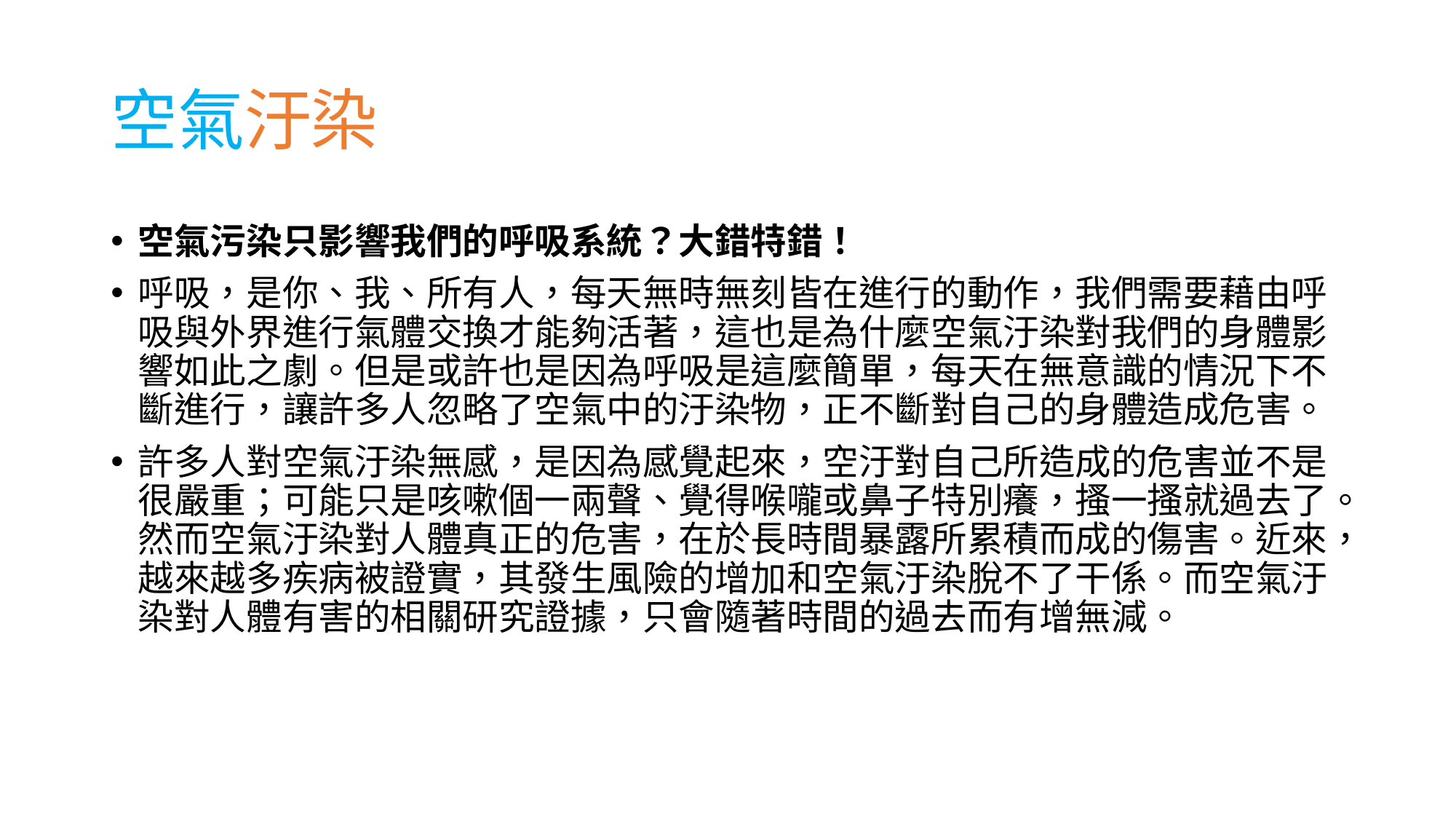

# 空氣汙染
空氣污染只影響我們的呼吸系統？大錯特錯！
呼吸，是你、我、所有人，每天無時無刻皆在進行的動作，我們需要藉由呼吸與外界進行氣體交換才能夠活著，這也是為什麼空氣汙染對我們的身體影響如此之劇。但是或許也是因為呼吸是這麼簡單，每天在無意識的情況下不斷進行，讓許多人忽略了空氣中的汙染物，正不斷對自己的身體造成危害。
許多人對空氣汙染無感，是因為感覺起來，空汙對自己所造成的危害並不是很嚴重；可能只是咳嗽個一兩聲、覺得喉嚨或鼻子特別癢，搔一搔就過去了。然而空氣汙染對人體真正的危害，在於長時間暴露所累積而成的傷害。近來，越來越多疾病被證實，其發生風險的增加和空氣汙染脫不了干係。而空氣汙染對人體有害的相關研究證據，只會隨著時間的過去而有增無減。